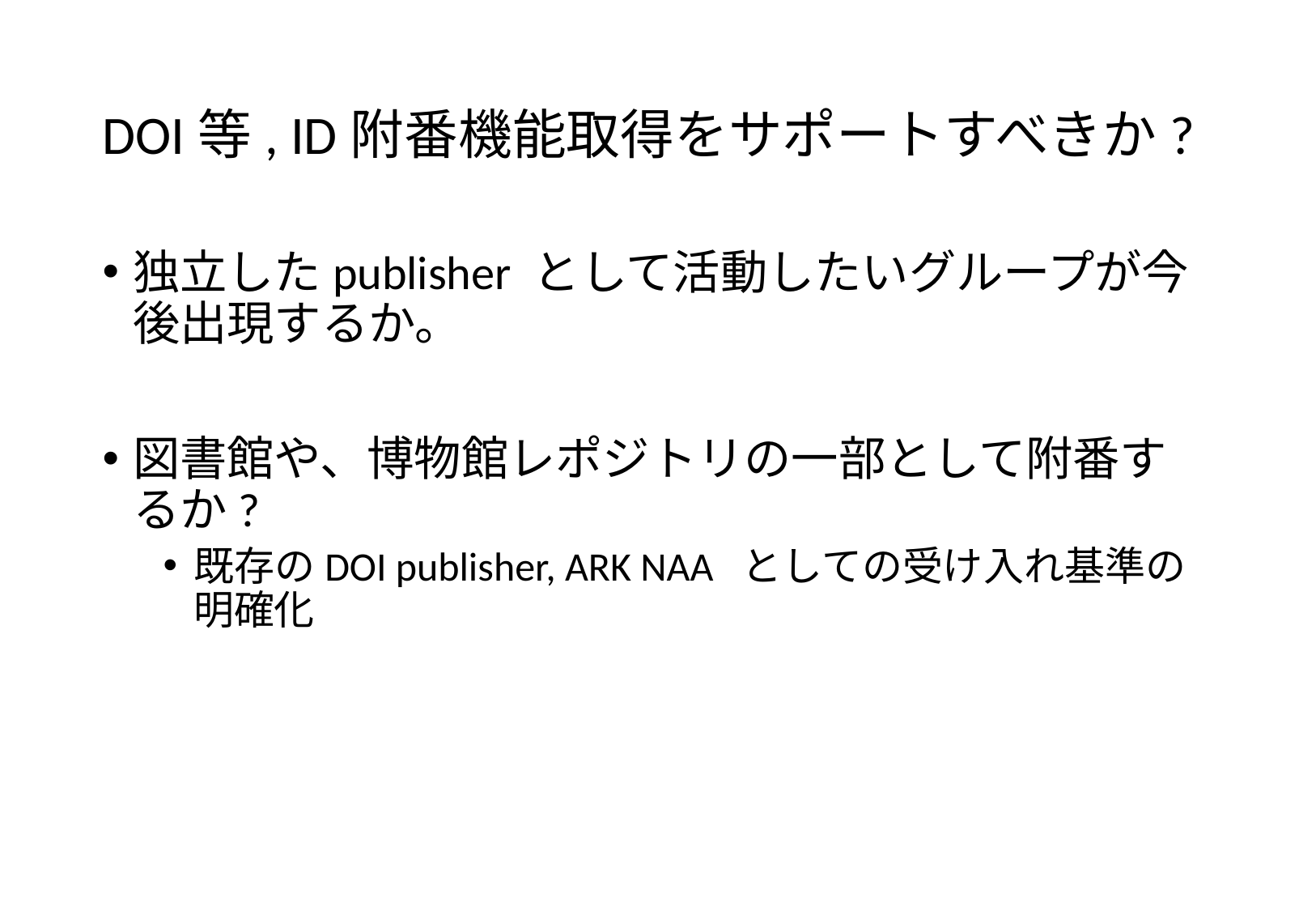

# DOI等, ID附番機能取得をサポートすべきか?
独立したpublisher として活動したいグループが今後出現するか。

図書館や、博物館レポジトリの一部として附番するか?
既存のDOI publisher, ARK NAA  としての受け入れ基準の明確化